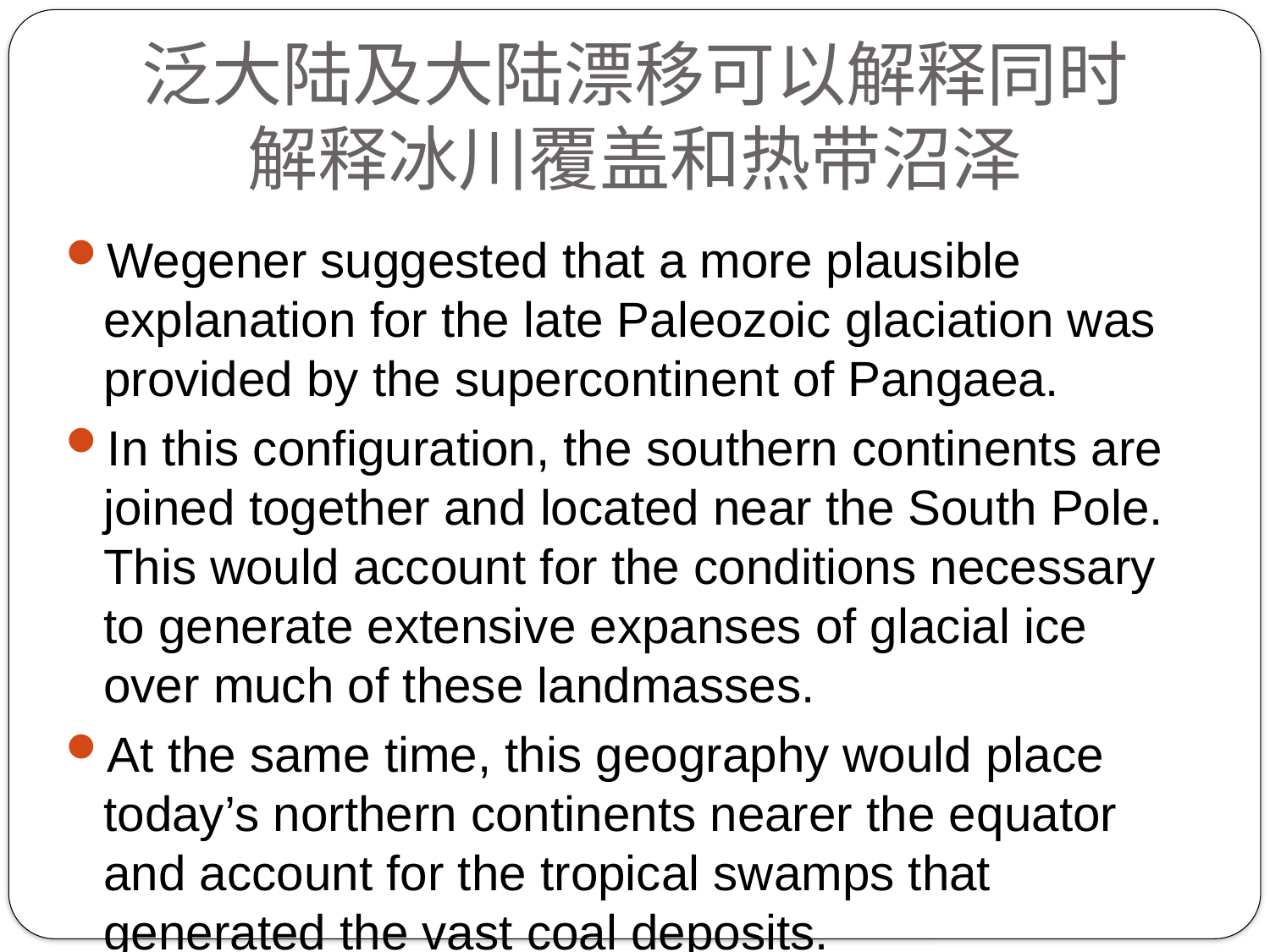

# 泛大陆及大陆漂移可以解释同时解释冰川覆盖和热带沼泽
Wegener suggested that a more plausible explanation for the late Paleozoic glaciation was provided by the supercontinent of Pangaea.
In this configuration, the southern continents are joined together and located near the South Pole.  This would account for the conditions necessary to generate extensive expanses of glacial ice over much of these landmasses.
At the same time, this geography would place today’s northern continents nearer the equator and account for the tropical swamps that generated the vast coal deposits.